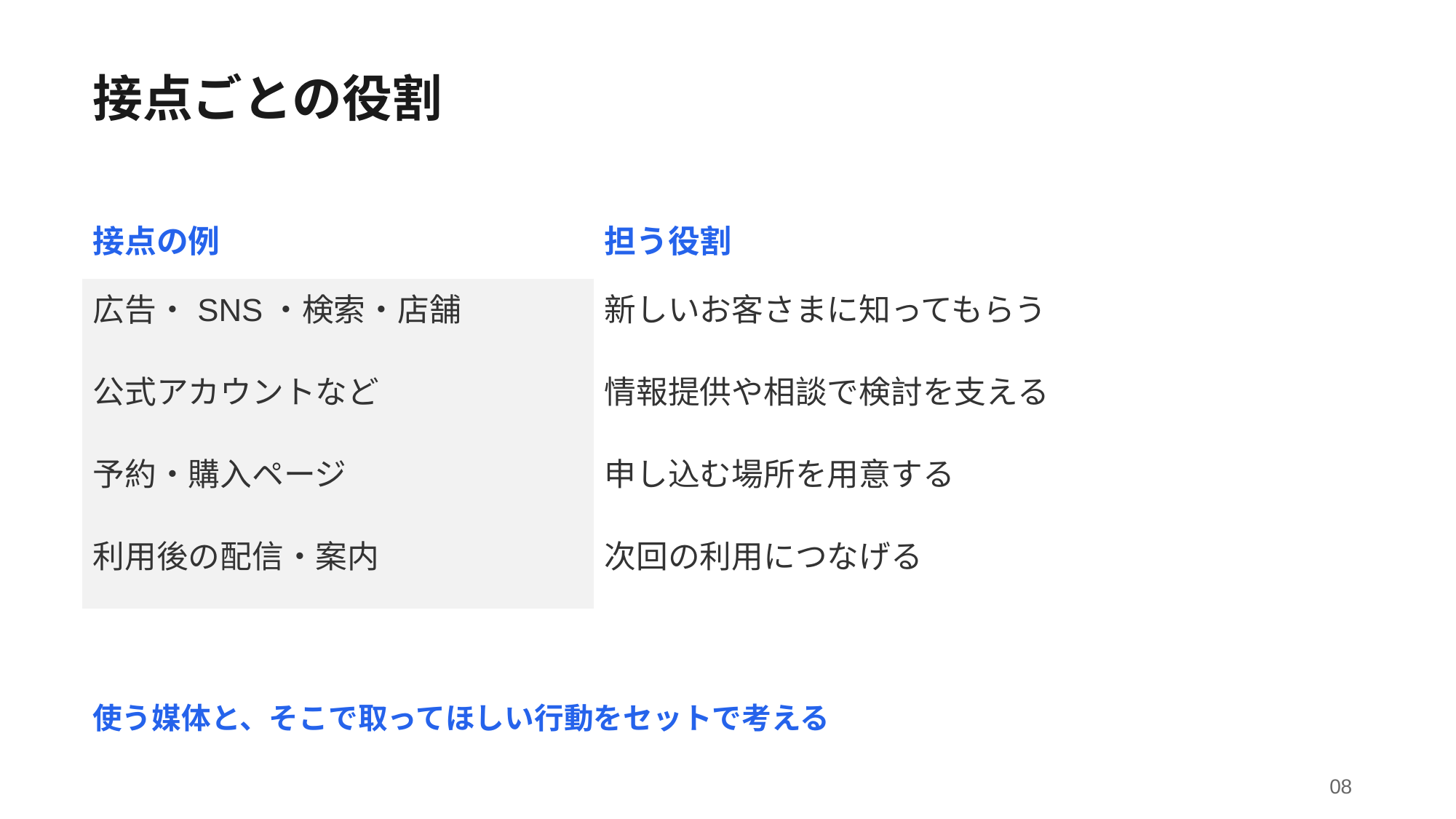

接点ごとの役割
| 接点の例 | 担う役割 |
| --- | --- |
| 広告・SNS・検索・店舗 | 新しいお客さまに知ってもらう |
| 公式アカウントなど | 情報提供や相談で検討を支える |
| 予約・購入ページ | 申し込む場所を用意する |
| 利用後の配信・案内 | 次回の利用につなげる |
使う媒体と、そこで取ってほしい行動をセットで考える
08